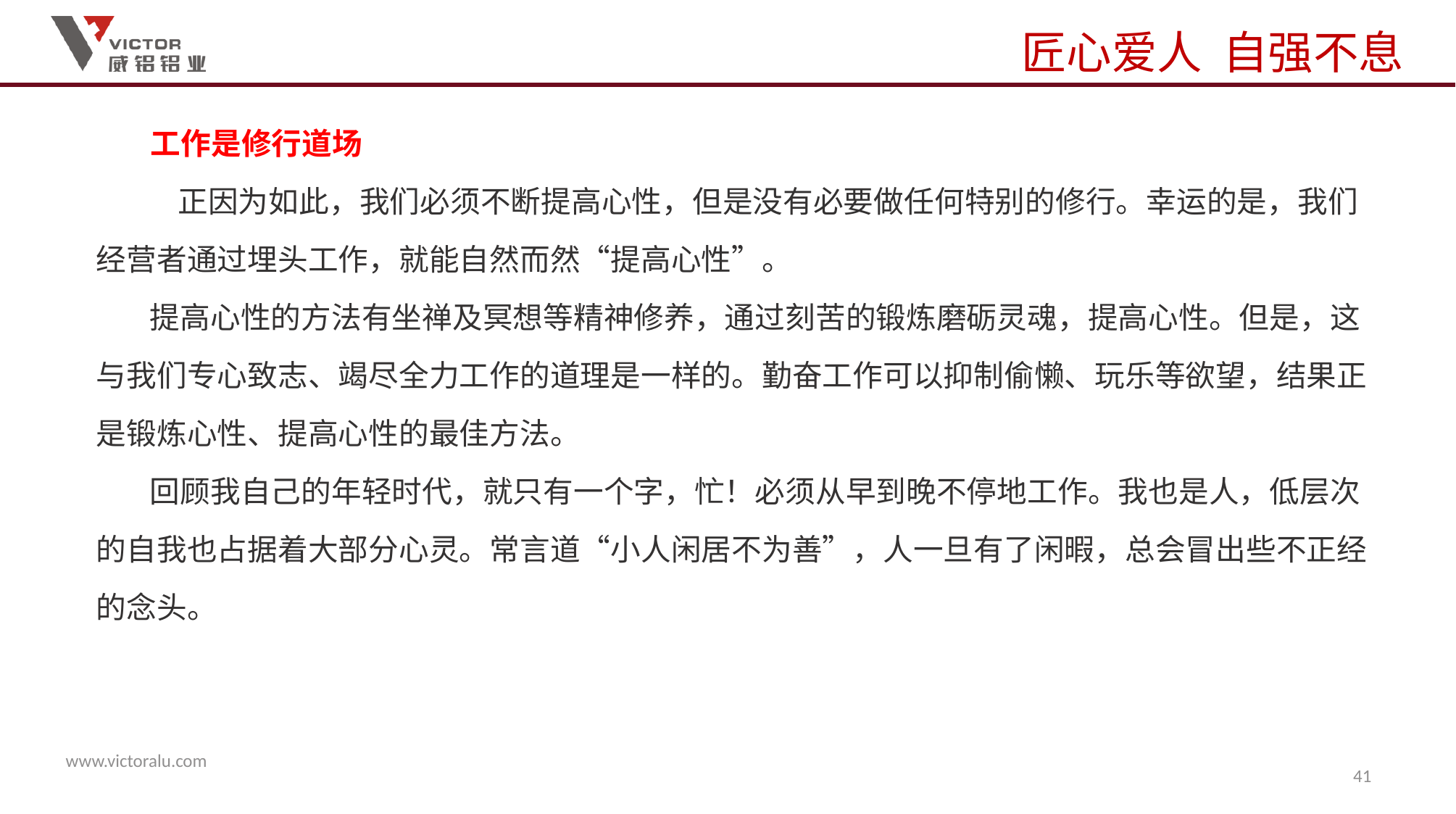

工作是修行道场
   正因为如此，我们必须不断提高心性，但是没有必要做任何特别的修行。幸运的是，我们经营者通过埋头工作，就能自然而然“提高心性”。
        提高心性的方法有坐禅及冥想等精神修养，通过刻苦的锻炼磨砺灵魂，提高心性。但是，这与我们专心致志、竭尽全力工作的道理是一样的。勤奋工作可以抑制偷懒、玩乐等欲望，结果正是锻炼心性、提高心性的最佳方法。
        回顾我自己的年轻时代，就只有一个字，忙！必须从早到晚不停地工作。我也是人，低层次的自我也占据着大部分心灵。常言道“小人闲居不为善”，人一旦有了闲暇，总会冒出些不正经的念头。
41